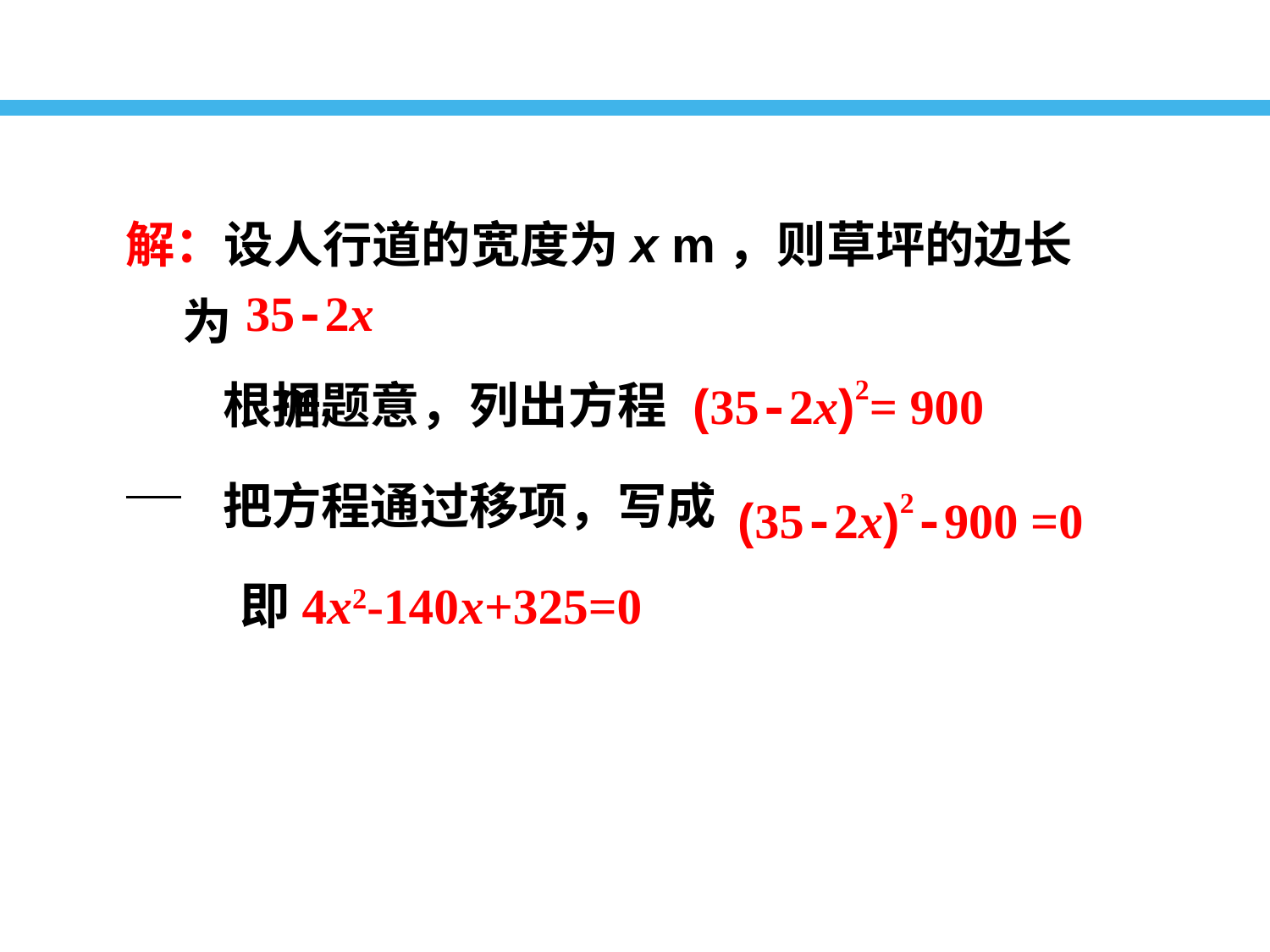

解：设人行道的宽度为x m，则草坪的边长为
           m.

35-2x
 (35-2x)2= 900
根据题意，列出方程
把方程通过移项，写成
(35-2x)2-900 =0
即4x2-140x+325=0